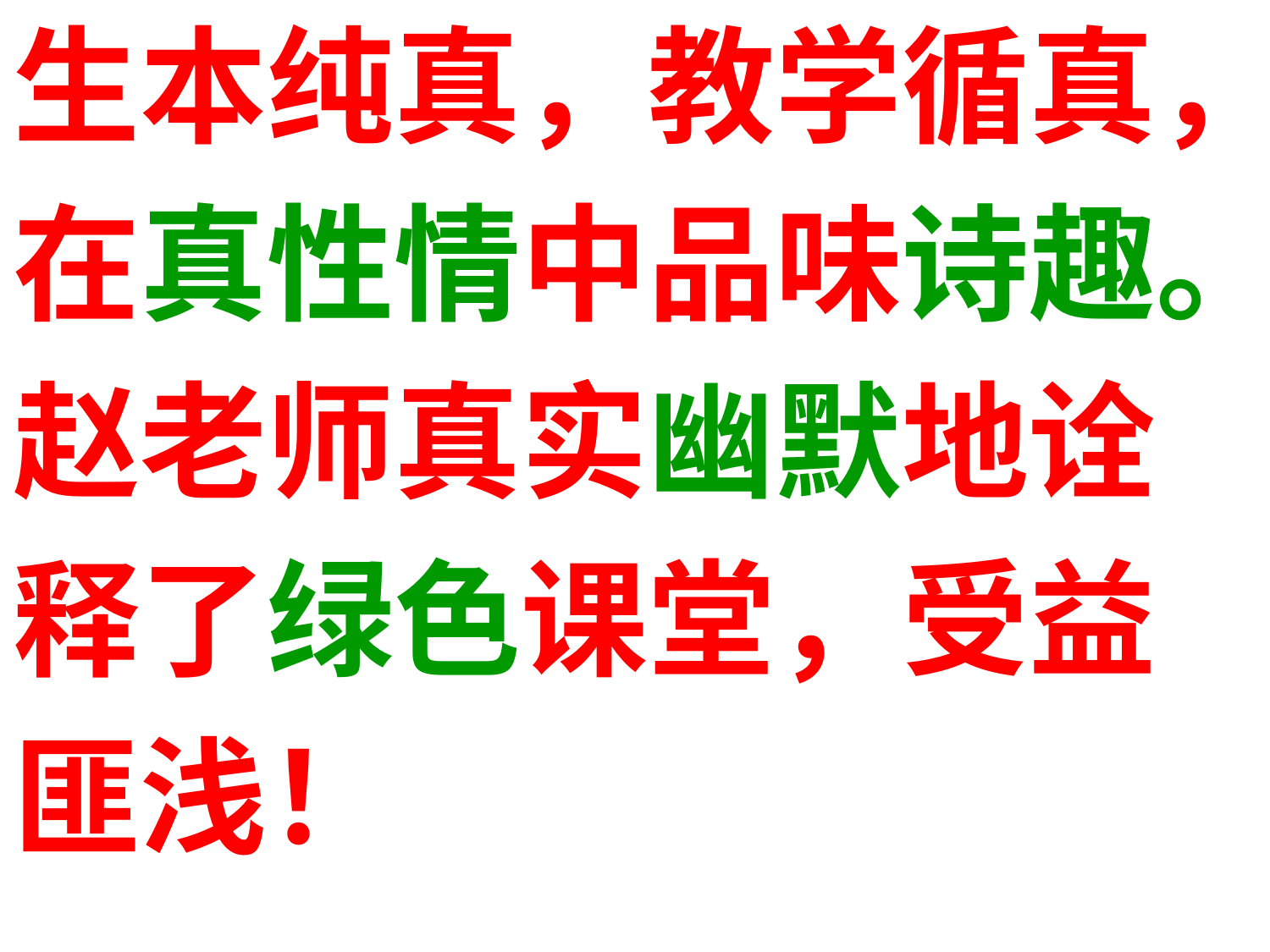

生本纯真，教学循真，
在真性情中品味诗趣。
赵老师真实幽默地诠
释了绿色课堂，受益
匪浅！